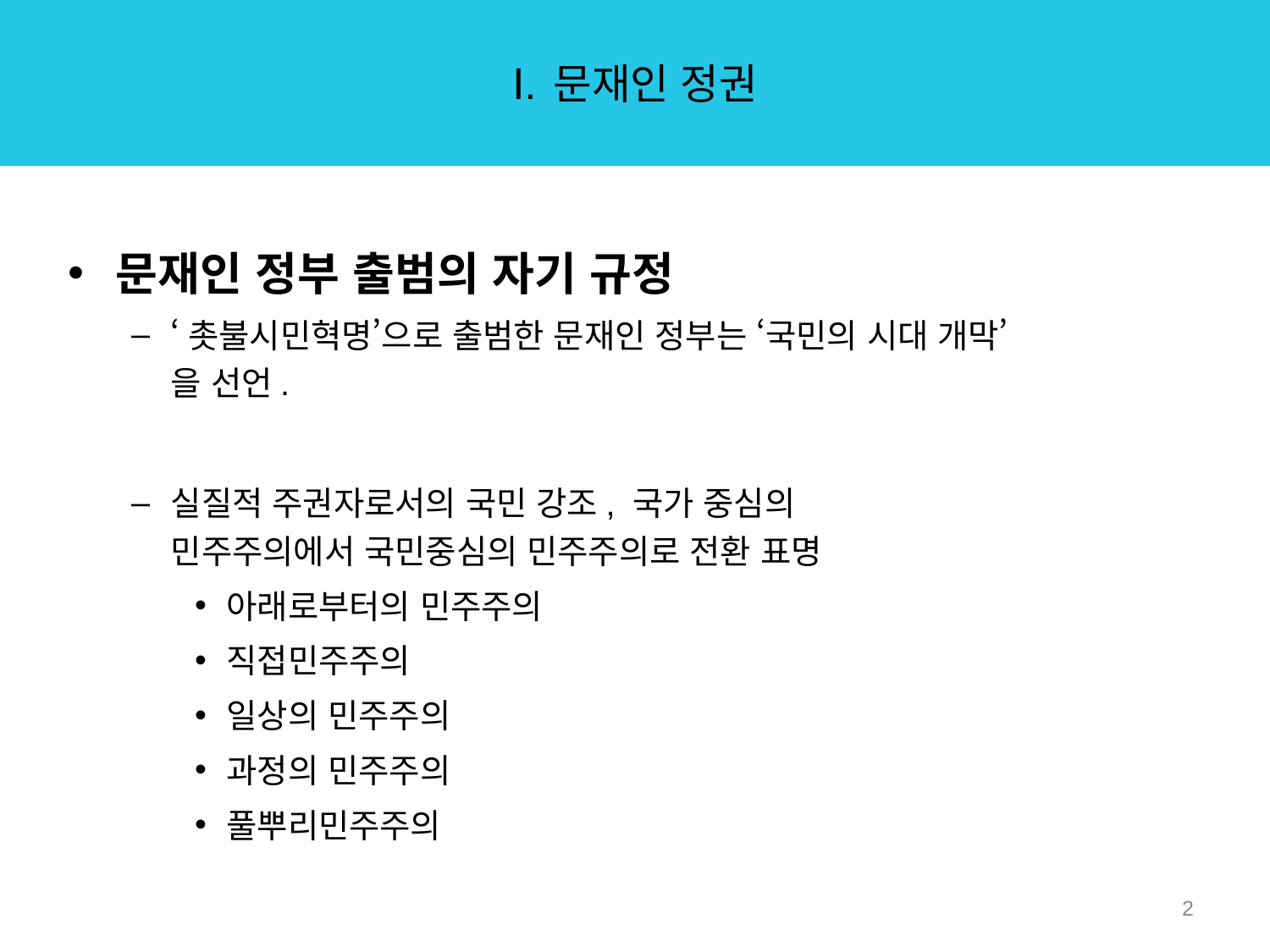

# Ⅰ. 문재인 정권
문재인 정부 출범의 자기 규정
‘촛불시민혁명’으로 출범한 문재인 정부는 ‘국민의 시대 개막’
을 선언.

실질적 주권자로서의 국민 강조, 국가 중심의
민주주의에서 국민중심의 민주주의로 전환 표명
아래로부터의 민주주의
직접민주주의
일상의 민주주의
과정의 민주주의
풀뿌리민주주의

2